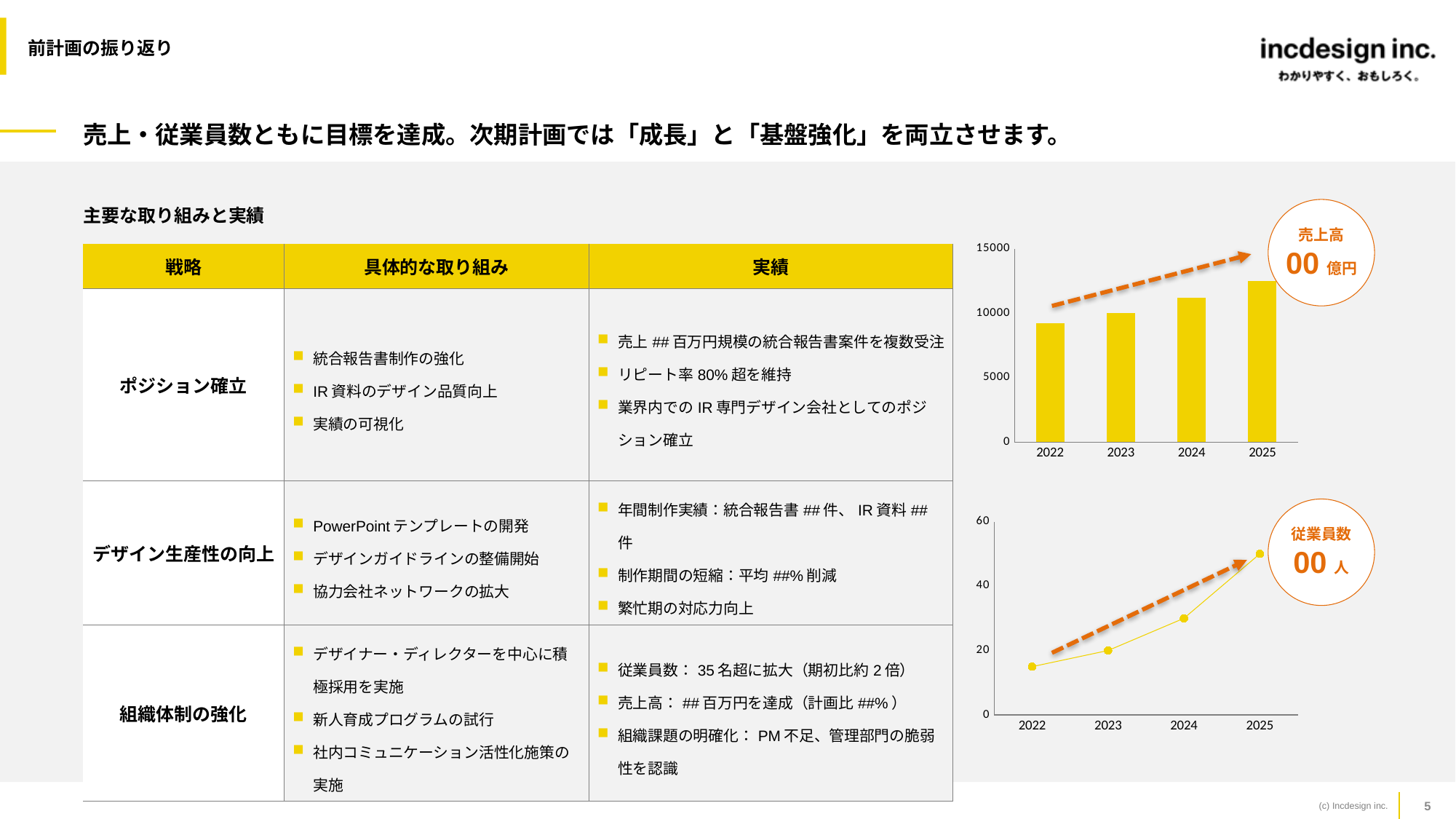

前計画の振り返り
# 売上・従業員数ともに目標を達成。次期計画では「成長」と「基盤強化」を両立させます。
| 主要な取り組みと実績 |  |  |
| --- | --- | --- |
| 戦略 | 具体的な取り組み | 実績 |
| ポジション確立 | 統合報告書制作の強化 IR資料のデザイン品質向上 実績の可視化 | 売上##百万円規模の統合報告書案件を複数受注 リピート率80%超を維持 業界内でのIR専門デザイン会社としてのポジション確立 |
| デザイン生産性の向上 | PowerPointテンプレートの開発 デザインガイドラインの整備開始 協力会社ネットワークの拡大 | 年間制作実績：統合報告書##件、IR資料##件 制作期間の短縮：平均##%削減 繁忙期の対応力向上 |
| 組織体制の強化 | デザイナー・ディレクターを中心に積極採用を実施 新人育成プログラムの試行 社内コミュニケーション活性化施策の実施 | 従業員数：35名超に拡大（期初比約2倍） 売上高：##百万円を達成（計画比##%） 組織課題の明確化：PM不足、管理部門の脆弱性を認識 |
売上高
00億円

### Chart

| Category | 売上高 |
|---|---|
| 2022 | 9200.0 |
| 2023 | 10000.0 |
| 2024 | 11200.0 |
| 2025 | 12500.0 |
従業員数
00人

### Chart

| Category | 売上高 |
|---|---|
| 2022 | 15.0 |
| 2023 | 20.0 |
| 2024 | 30.0 |
| 2025 | 50.0 |